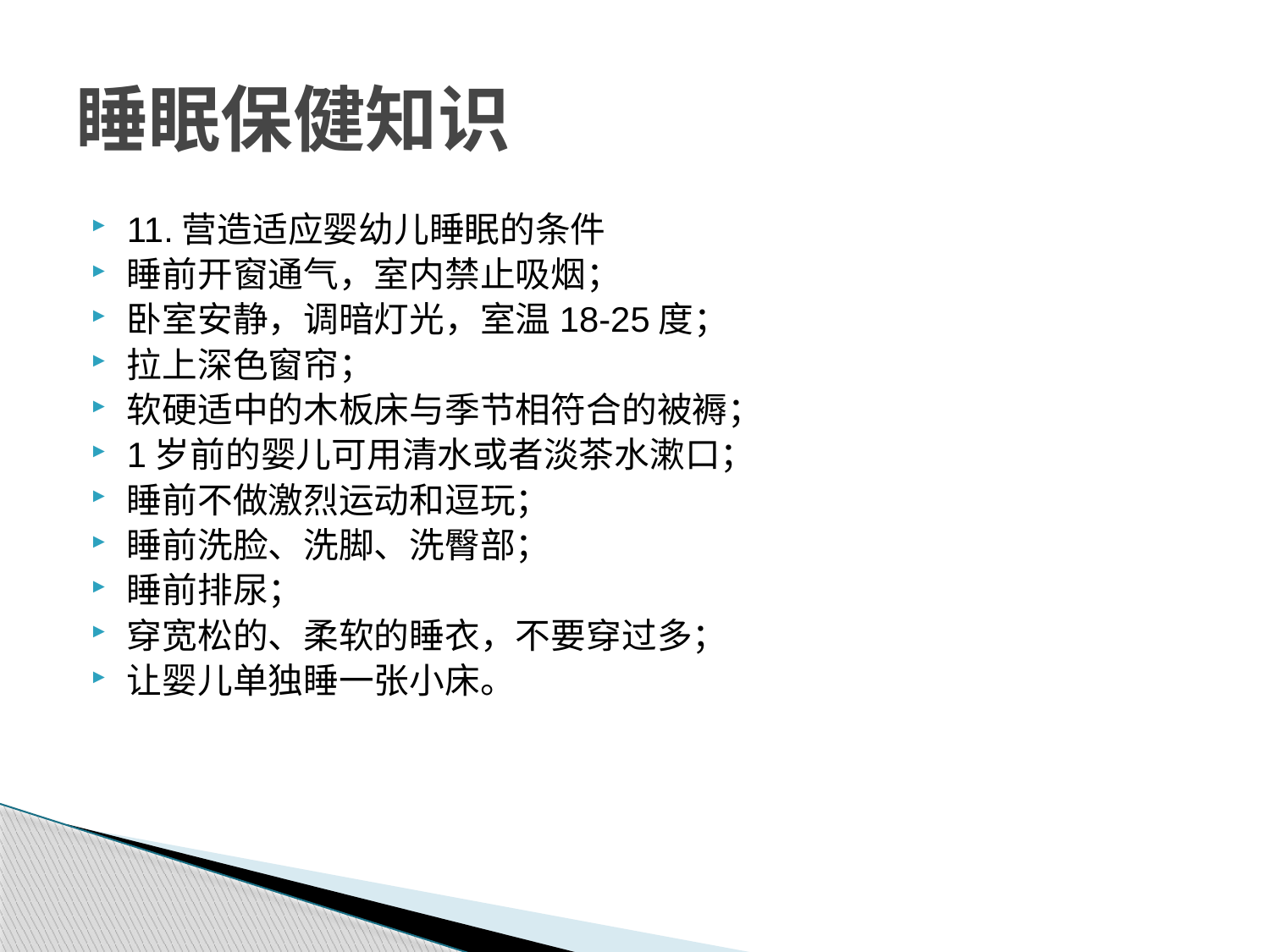

# 睡眠保健知识
11.营造适应婴幼儿睡眠的条件
睡前开窗通气，室内禁止吸烟；
卧室安静，调暗灯光，室温18-25度；
拉上深色窗帘；
软硬适中的木板床与季节相符合的被褥；
1岁前的婴儿可用清水或者淡茶水漱口；
睡前不做激烈运动和逗玩；
睡前洗脸、洗脚、洗臀部；
睡前排尿；
穿宽松的、柔软的睡衣，不要穿过多；
让婴儿单独睡一张小床。